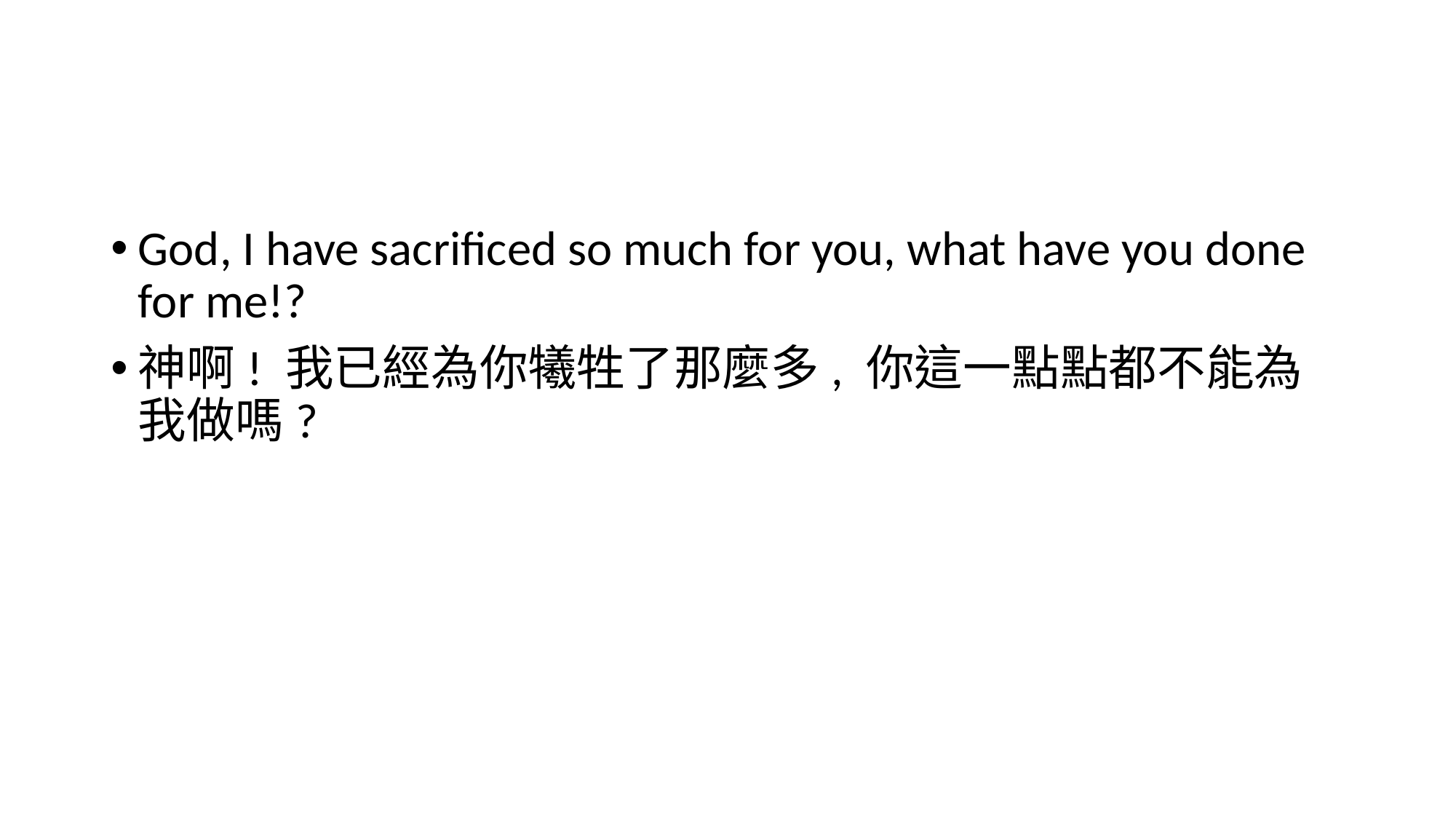

#
God, I have sacrificed so much for you, what have you done for me!?
神啊! 我已經為你犧牲了那麼多, 你這一點點都不能為我做嗎?